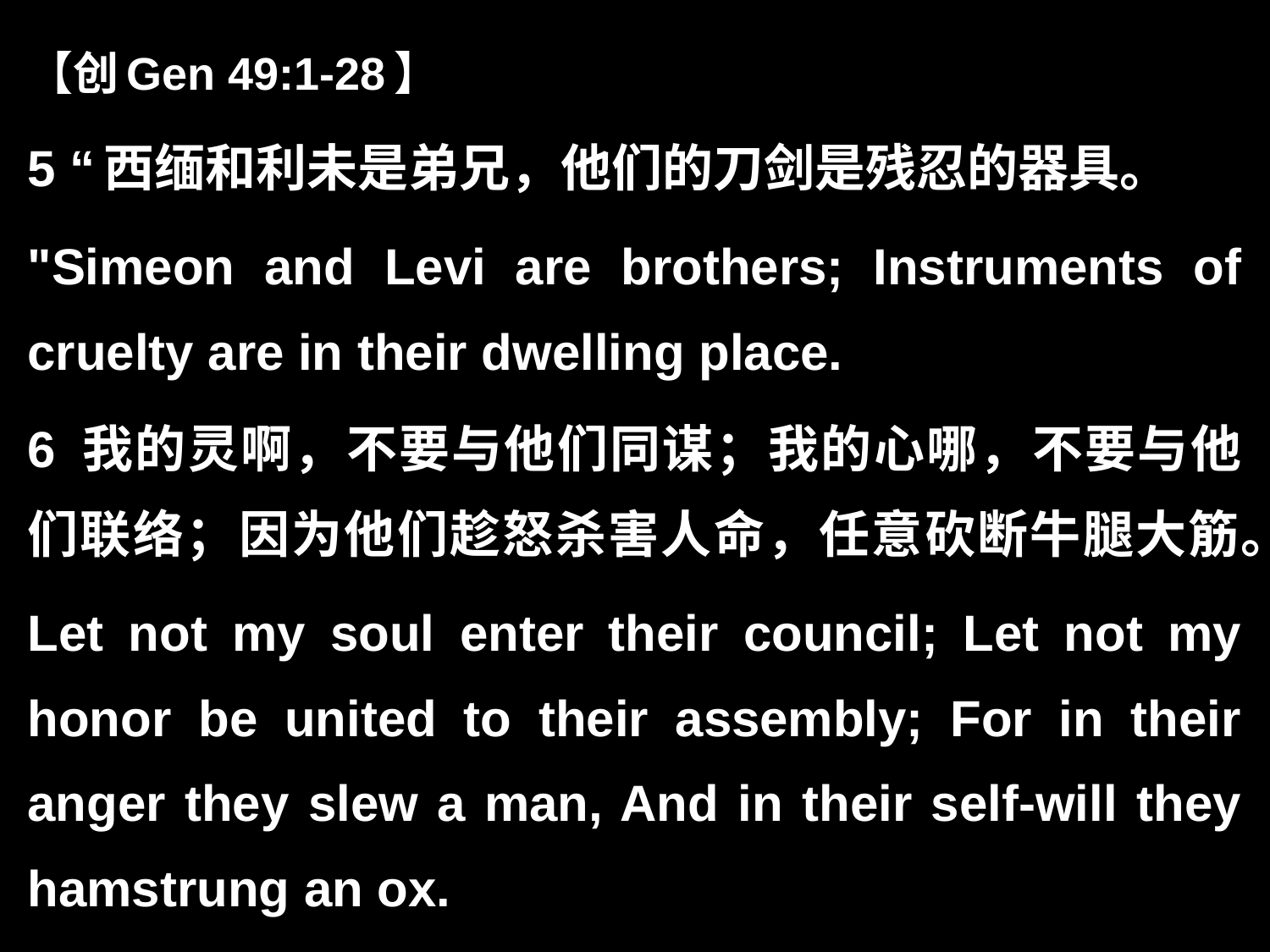

【创Gen 49:1-28】
5 “西缅和利未是弟兄，他们的刀剑是残忍的器具。
"Simeon and Levi are brothers; Instruments of cruelty are in their dwelling place.
6 我的灵啊，不要与他们同谋；我的心哪，不要与他们联络；因为他们趁怒杀害人命，任意砍断牛腿大筋。
Let not my soul enter their council; Let not my honor be united to their assembly; For in their anger they slew a man, And in their self-will they hamstrung an ox.